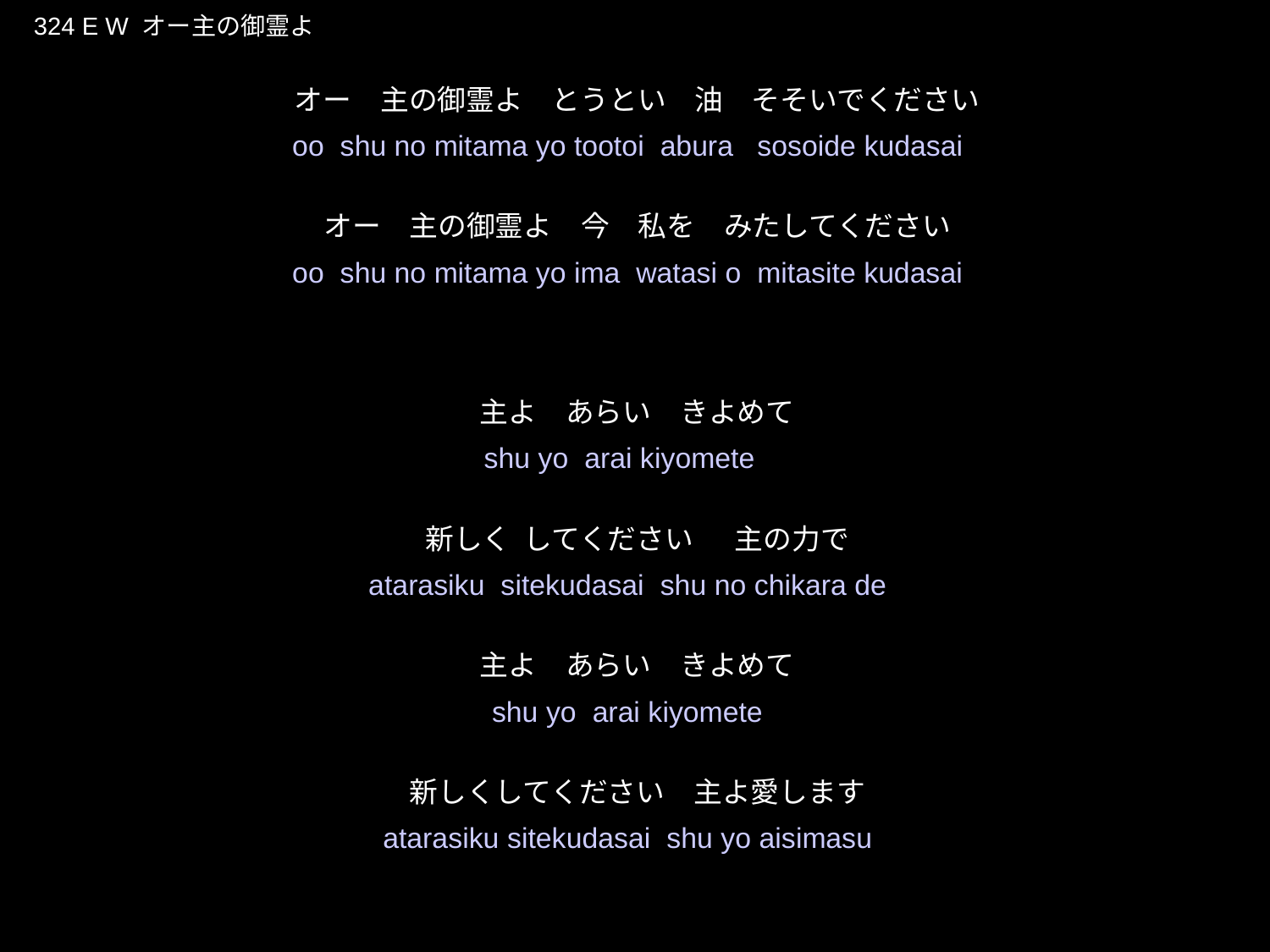

おーしゅのみたまよ
★W
324 E W オー主の御霊よ
オー　主の御霊よ　とうとい　油　そそいでください
オー　主の御霊よ　今　私を　みたしてください
主よ　あらい　きよめて
新しく  してください　  主の力で
主よ　あらい　きよめて
新しくしてください　主よ愛します
★２
oo  shu no mitama yo tootoi  abura   sosoide kudasai
oo  shu no mitama yo ima  watasi o  mitasite kudasai
shu yo  arai kiyomete
atarasiku  sitekudasai  shu no chikara de
shu yo  arai kiyomete
atarasiku sitekudasai  shu yo aisimasu